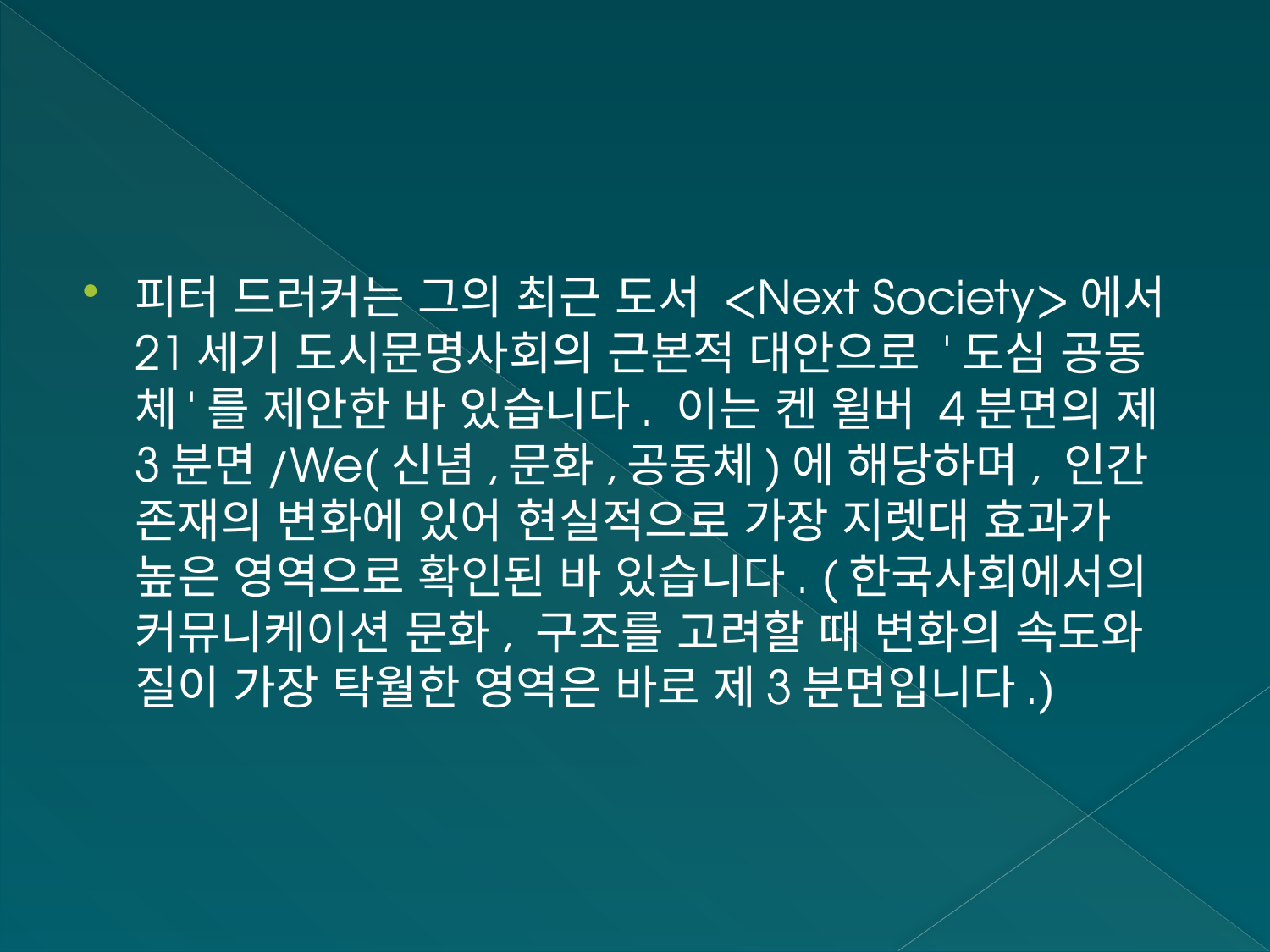

#
피터 드러커는 그의 최근 도서 <Next Society>에서 21세기 도시문명사회의 근본적 대안으로 '도심 공동체'를 제안한 바 있습니다. 이는 켄 윌버 4분면의 제3분면/We(신념,문화,공동체)에 해당하며, 인간 존재의 변화에 있어 현실적으로 가장 지렛대 효과가 높은 영역으로 확인된 바 있습니다. (한국사회에서의 커뮤니케이션 문화, 구조를 고려할 때 변화의 속도와 질이 가장 탁월한 영역은 바로 제3분면입니다.)